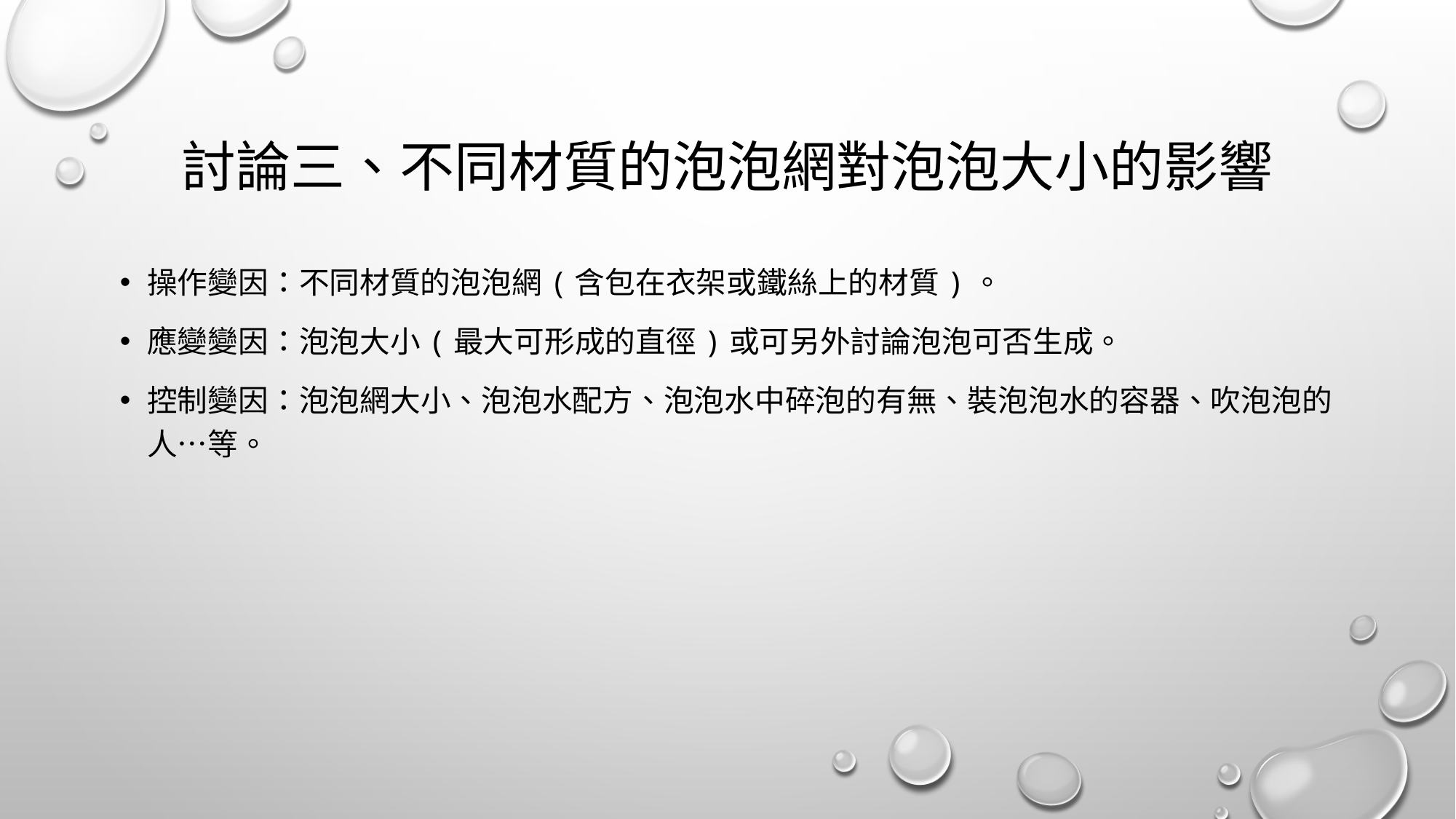

# 討論三、不同材質的泡泡網對泡泡大小的影響
操作變因：不同材質的泡泡網(含包在衣架或鐵絲上的材質)。
應變變因：泡泡大小(最大可形成的直徑)或可另外討論泡泡可否生成。
控制變因：泡泡網大小、泡泡水配方、泡泡水中碎泡的有無、裝泡泡水的容器、吹泡泡的人…等。